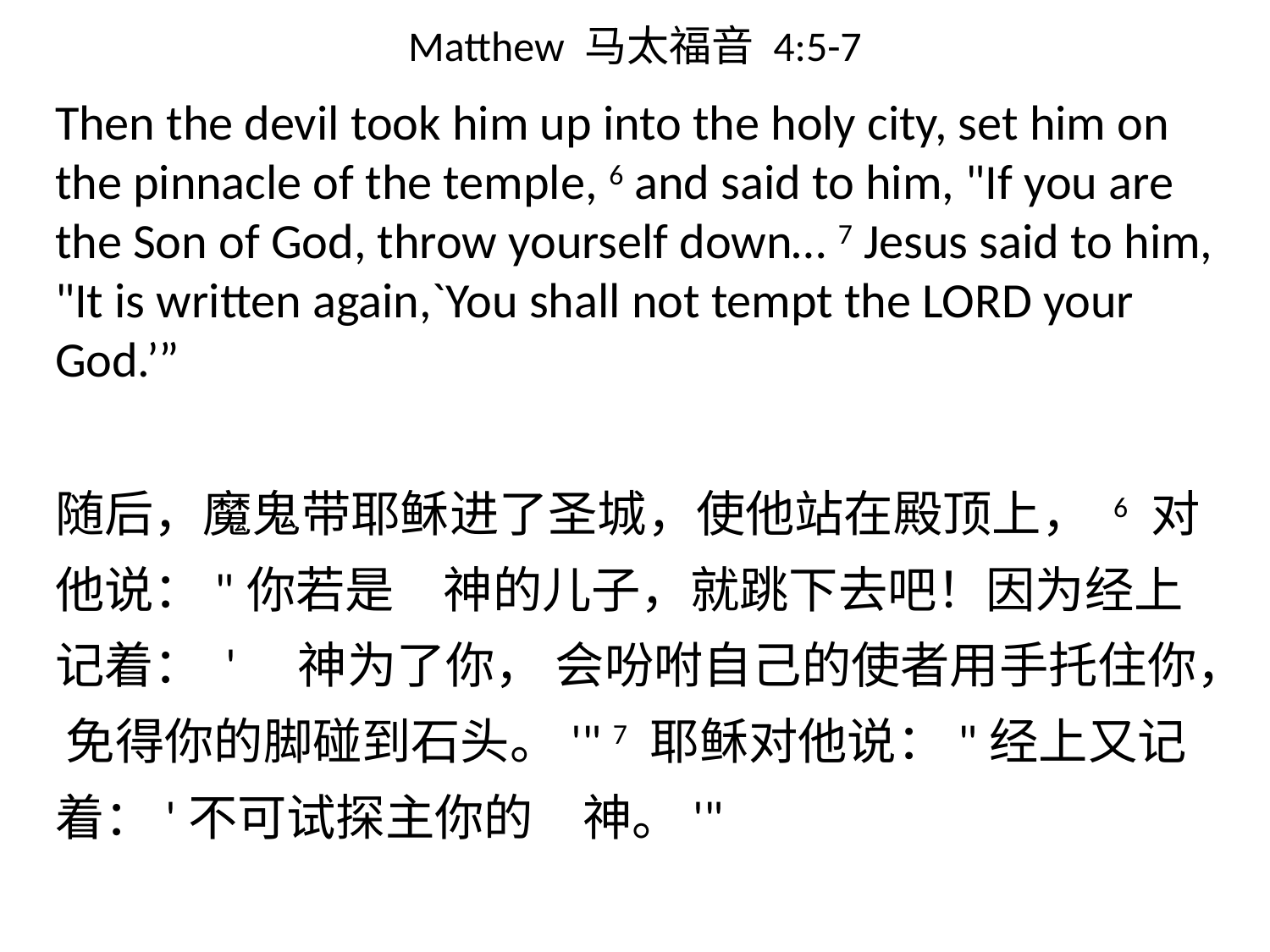

# Matthew 马太福音 4:5-7
Then the devil took him up into the holy city, set him on the pinnacle of the temple, 6 and said to him, "If you are the Son of God, throw yourself down… 7 Jesus said to him, "It is written again,`You shall not tempt the LORD your God.’”

随后，魔鬼带耶稣进了圣城，使他站在殿顶上， 6 对他说："你若是　神的儿子，就跳下去吧！因为经上记着： '　神为了你， 会吩咐自己的使者用手托住你， 免得你的脚碰到石头。'" 7 耶稣对他说："经上又记着：'不可试探主你的　神。'"